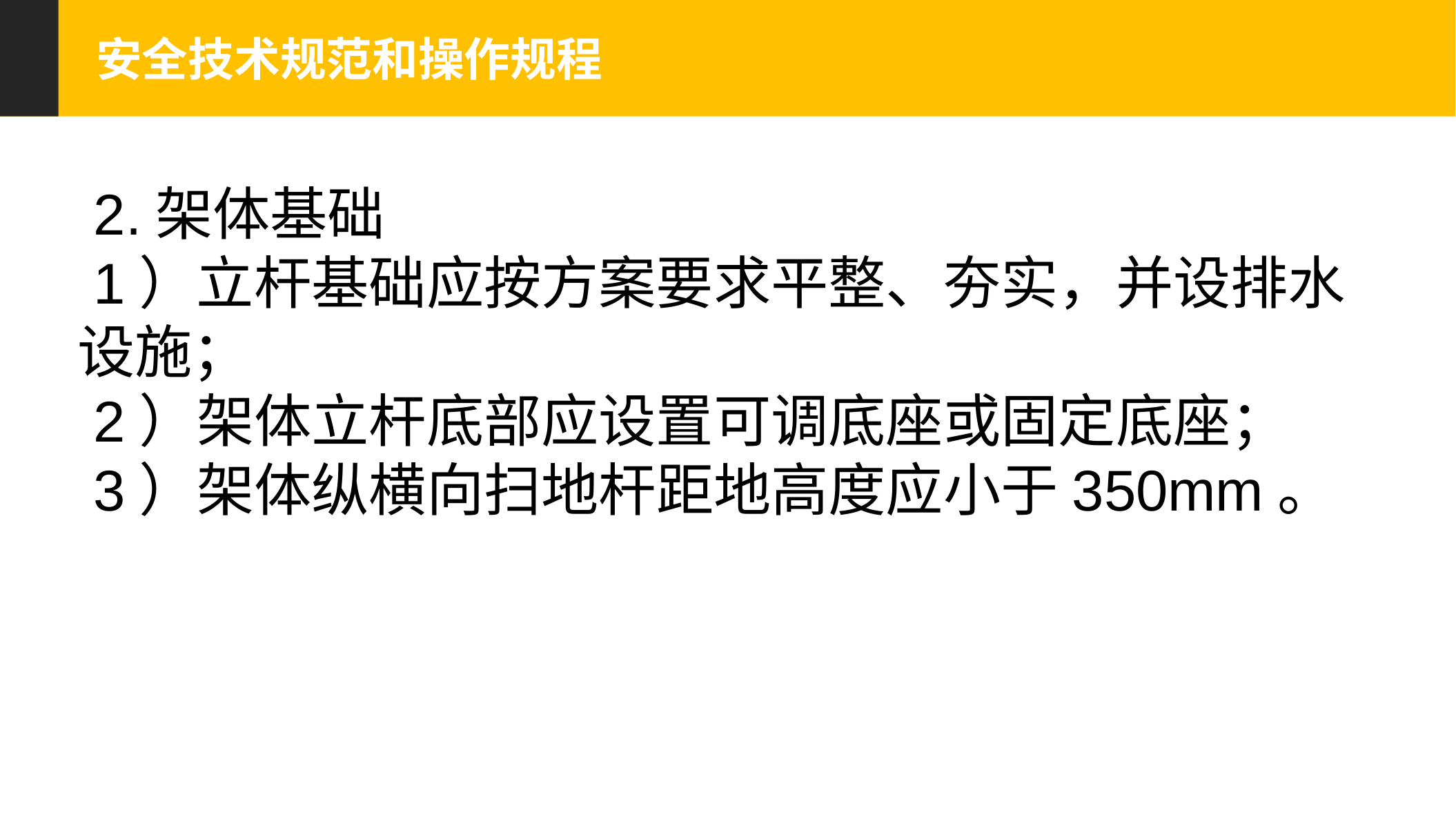

安全技术规范和操作规程
 2.架体基础
 1）立杆基础应按方案要求平整、夯实，并设排水设施；
 2）架体立杆底部应设置可调底座或固定底座；
 3）架体纵横向扫地杆距地高度应小于350mm。